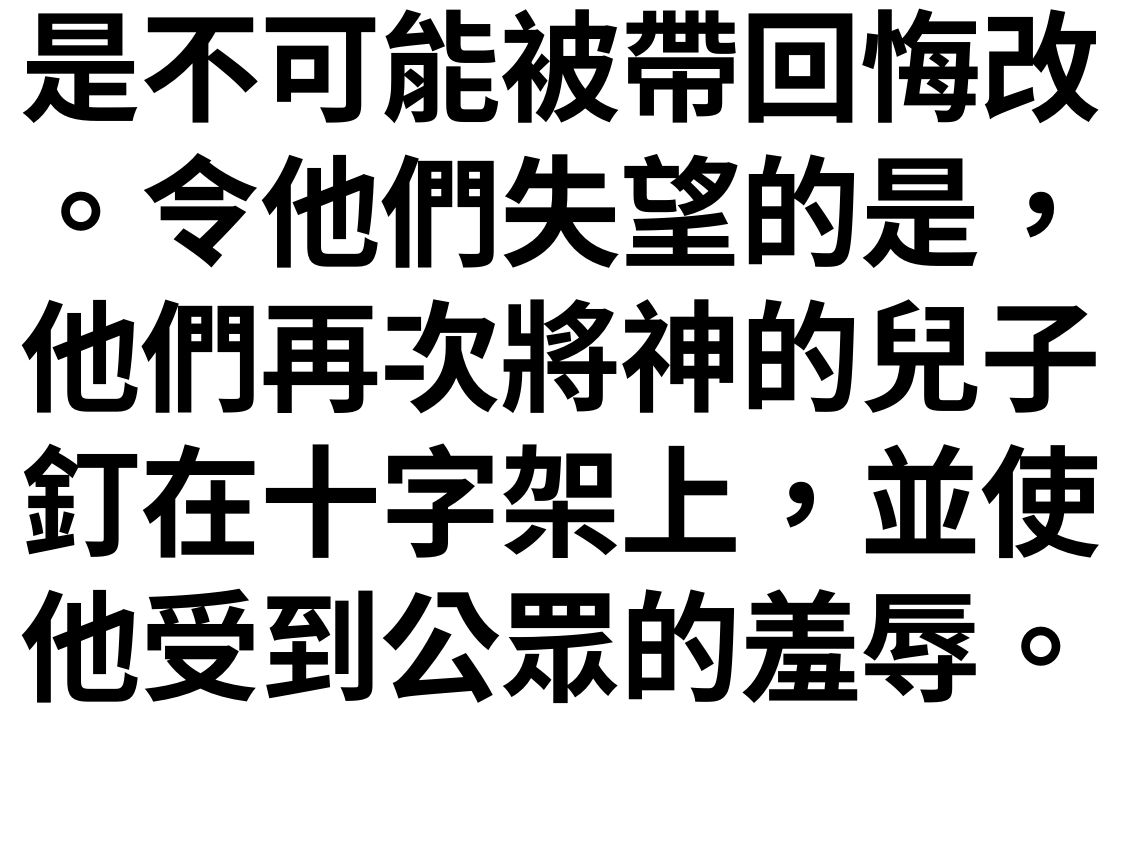

是不可能被帶回悔改
。令他們失望的是，他們再次將神的兒子釘在十字架上，並使他受到公眾的羞辱。